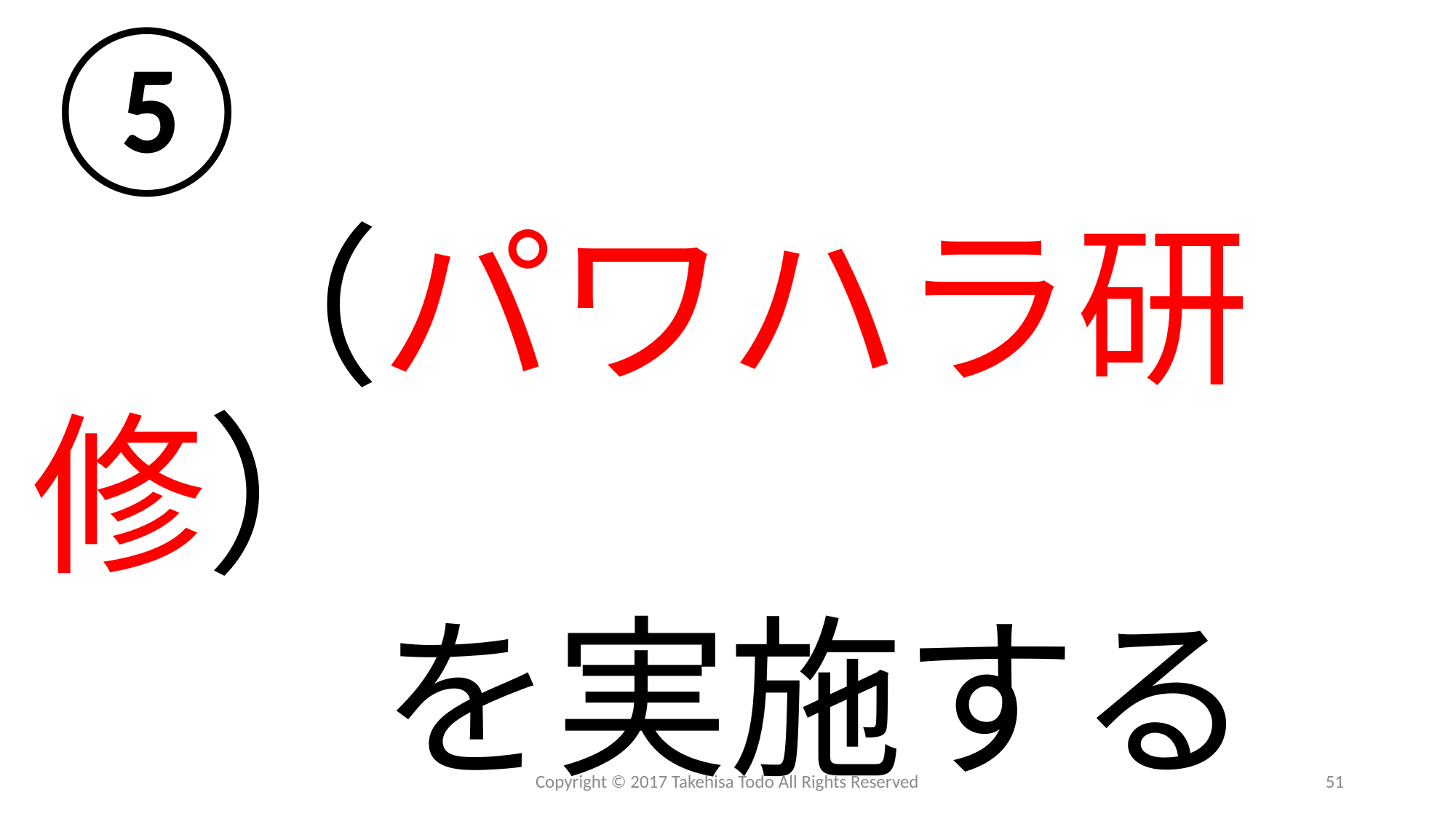

⑤
　（パワハラ研修）
　　を実施する
Copyright © 2017 Takehisa Todo All Rights Reserved
51